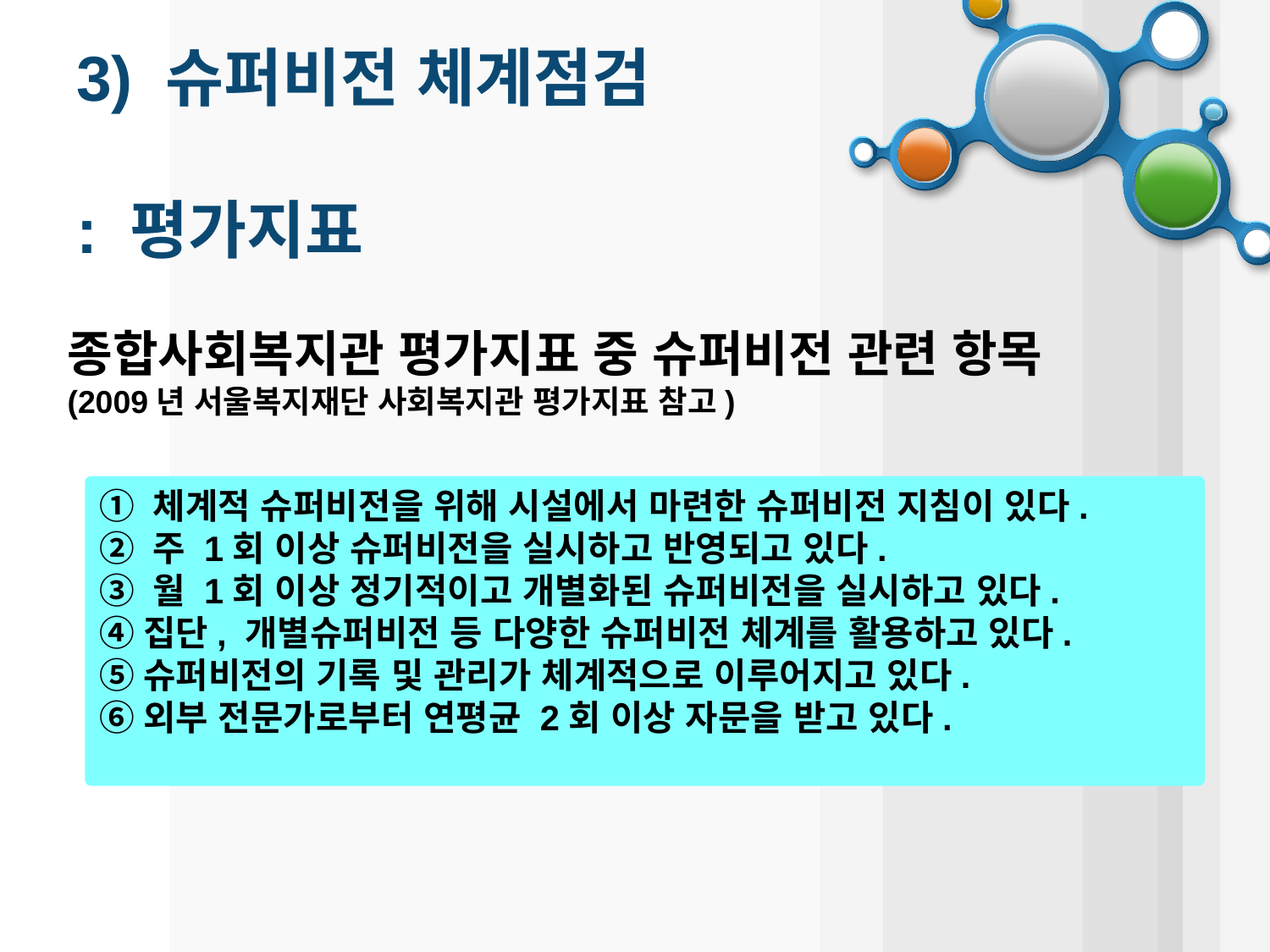

3) 슈퍼비전 체계점검
: 평가지표
종합사회복지관 평가지표 중 슈퍼비전 관련 항목
(2009년 서울복지재단 사회복지관 평가지표 참고)
① 체계적 슈퍼비전을 위해 시설에서 마련한 슈퍼비전 지침이 있다.
② 주 1회 이상 슈퍼비전을 실시하고 반영되고 있다.
③ 월 1회 이상 정기적이고 개별화된 슈퍼비전을 실시하고 있다.
④집단, 개별슈퍼비전 등 다양한 슈퍼비전 체계를 활용하고 있다.
⑤슈퍼비전의 기록 및 관리가 체계적으로 이루어지고 있다.
⑥외부 전문가로부터 연평균 2회 이상 자문을 받고 있다.